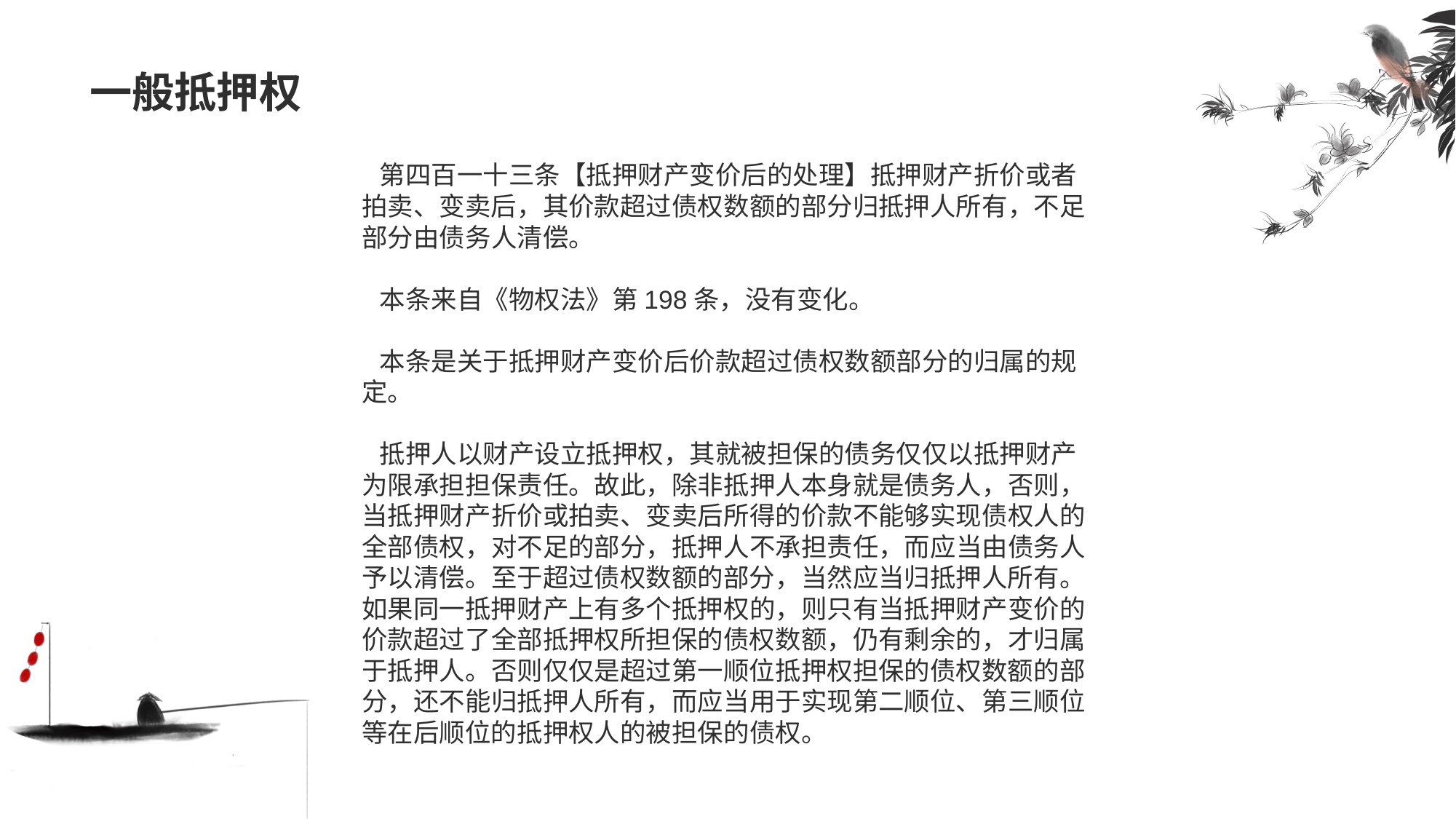

# 一般抵押权

  第四百一十三条【抵押财产变价后的处理】抵押财产折价或者拍卖、变卖后，其价款超过债权数额的部分归抵押人所有，不足部分由债务人清偿。

  本条来自《物权法》第198条，没有变化。

  本条是关于抵押财产变价后价款超过债权数额部分的归属的规定。

  抵押人以财产设立抵押权，其就被担保的债务仅仅以抵押财产为限承担担保责任。故此，除非抵押人本身就是债务人，否则，当抵押财产折价或拍卖、变卖后所得的价款不能够实现债权人的全部债权，对不足的部分，抵押人不承担责任，而应当由债务人予以清偿。至于超过债权数额的部分，当然应当归抵押人所有。如果同一抵押财产上有多个抵押权的，则只有当抵押财产变价的价款超过了全部抵押权所担保的债权数额，仍有剩余的，才归属于抵押人。否则仅仅是超过第一顺位抵押权担保的债权数额的部分，还不能归抵押人所有，而应当用于实现第二顺位、第三顺位等在后顺位的抵押权人的被担保的债权。
144